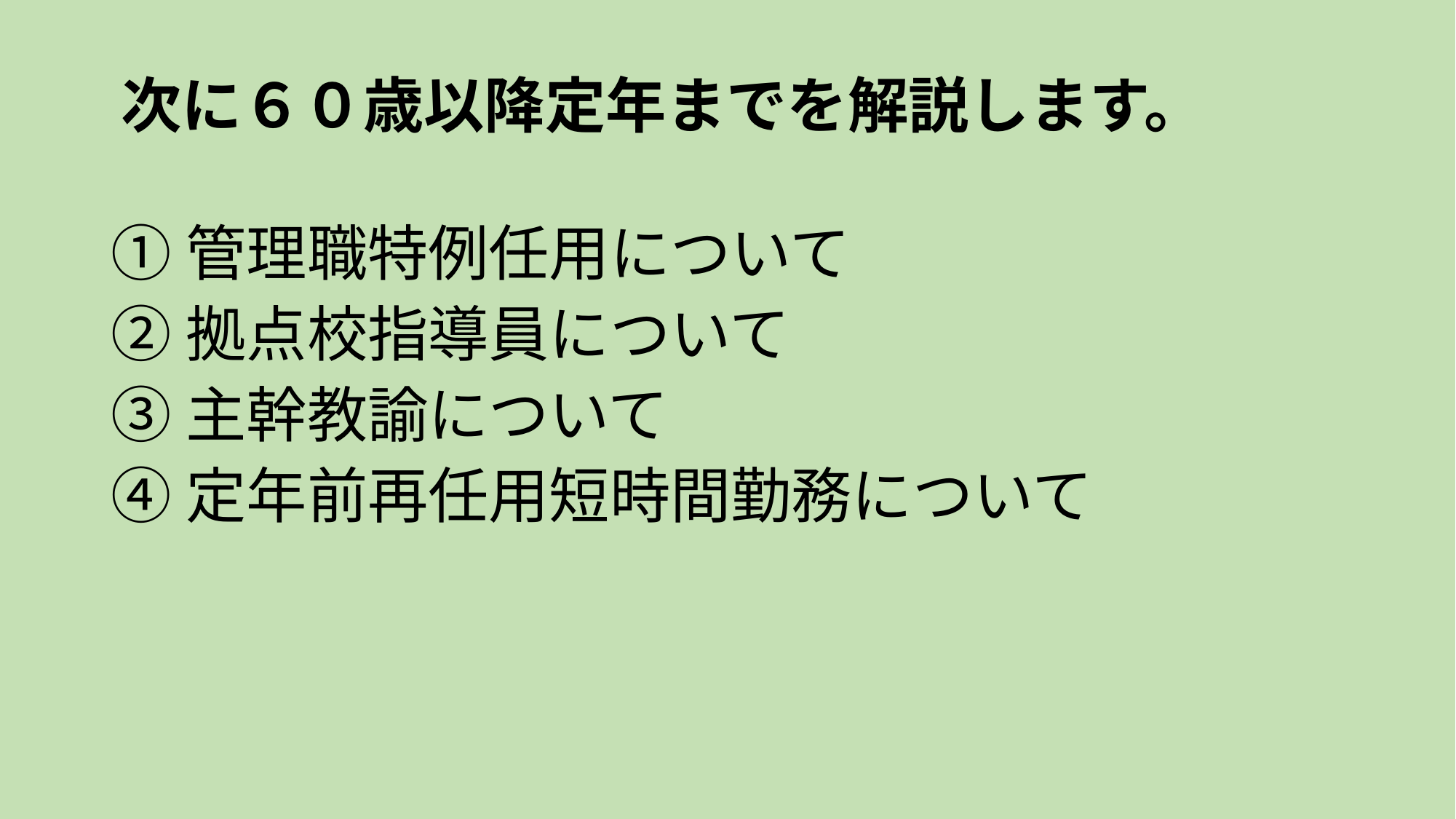

# 次に６０歳以降定年までを解説します。
①管理職特例任用について
②拠点校指導員について
③主幹教諭について
④定年前再任用短時間勤務について